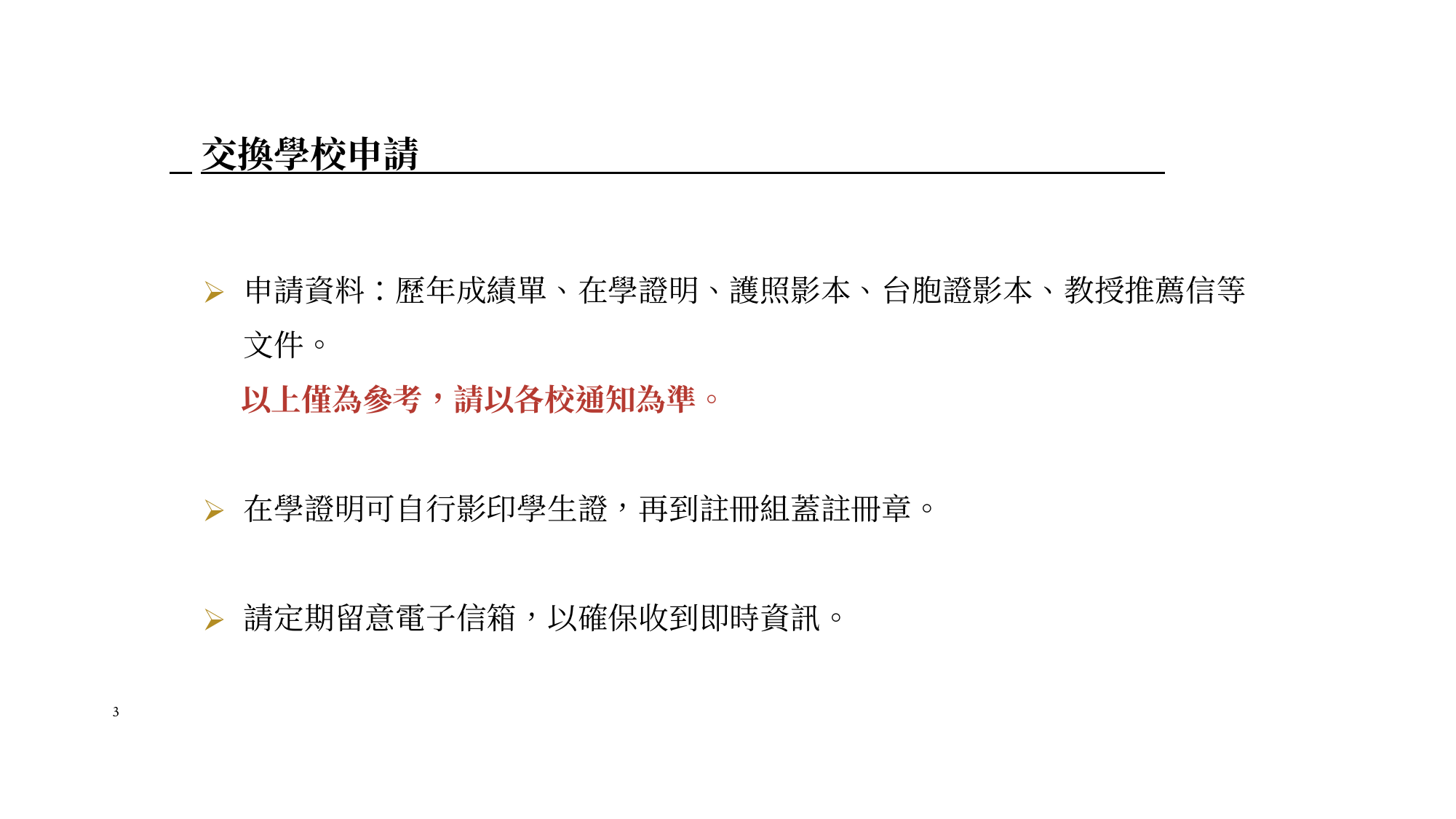

交換學校申請

申請資料：歷年成績單、在學證明、護照影本、台胞證影本、教授推薦信等文件。
     以上僅為參考，請以各校通知為準。

在學證明可自行影印學生證，再到註冊組蓋註冊章。

請定期留意電子信箱，以確保收到即時資訊。

3